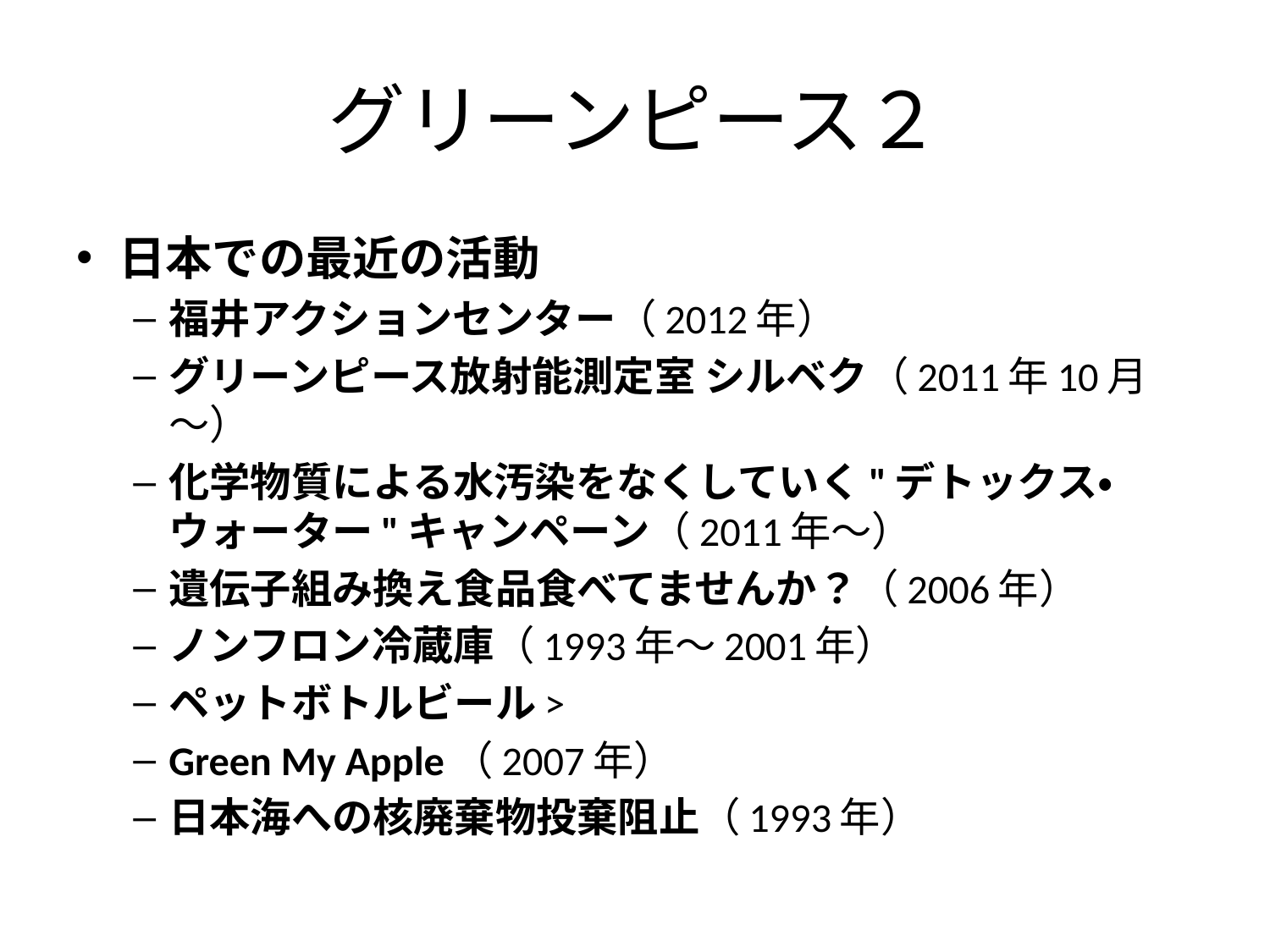

# グリーンピース２
日本での最近の活動
福井アクションセンター（2012年）
グリーンピース放射能測定室 シルベク（2011年10月～）
化学物質による水汚染をなくしていく"デトックス・ウォーター"キャンペーン（2011年～）
遺伝子組み換え食品食べてませんか？（2006年）
ノンフロン冷蔵庫（1993年～2001年）
ペットボトルビール>
Green My Apple（2007年）
日本海への核廃棄物投棄阻止（1993年）